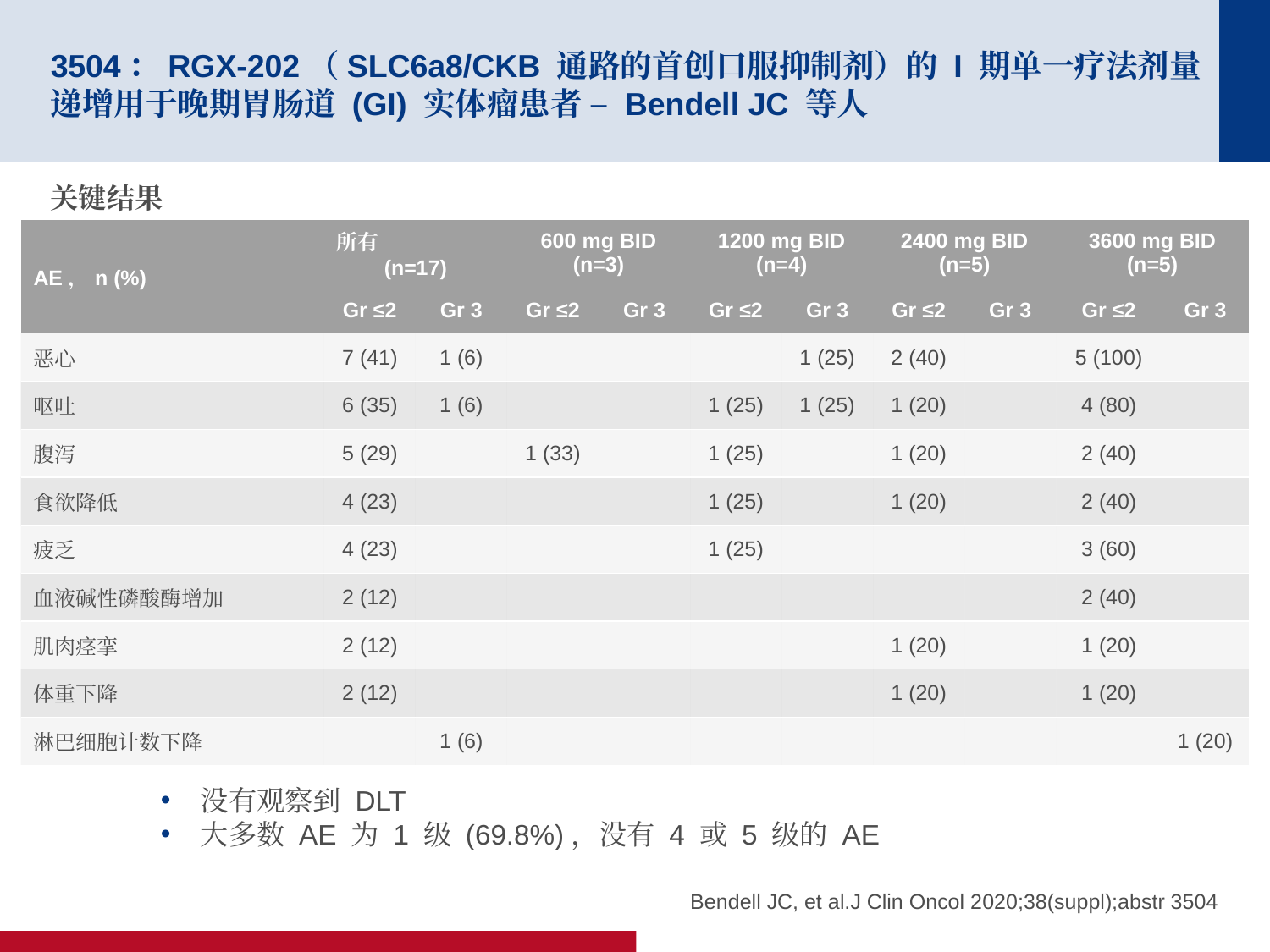

# 3504：RGX-202（SLC6a8/CKB 通路的首创口服抑制剂）的 I 期单一疗法剂量递增用于晚期胃肠道 (GI) 实体瘤患者 – Bendell JC 等人
关键结果
| AE，n (%) | 所有 (n=17) |  | 600 mg BID (n=3) |  | 1200 mg BID (n=4) |  | 2400 mg BID (n=5) |  | 3600 mg BID (n=5) |  |
| --- | --- | --- | --- | --- | --- | --- | --- | --- | --- | --- |
|  | Gr ≤2 | Gr 3 | Gr ≤2 | Gr 3 | Gr ≤2 | Gr 3 | Gr ≤2 | Gr 3 | Gr ≤2 | Gr 3 |
| 恶心 | 7 (41) | 1 (6) |  |  |  | 1 (25) | 2 (40) |  | 5 (100) |  |
| 呕吐 | 6 (35) | 1 (6) |  |  | 1 (25) | 1 (25) | 1 (20) |  | 4 (80) |  |
| 腹泻 | 5 (29) |  | 1 (33) |  | 1 (25) |  | 1 (20) |  | 2 (40) |  |
| 食欲降低 | 4 (23) |  |  |  | 1 (25) |  | 1 (20) |  | 2 (40) |  |
| 疲乏 | 4 (23) |  |  |  | 1 (25) |  |  |  | 3 (60) |  |
| 血液碱性磷酸酶增加 | 2 (12) |  |  |  |  |  |  |  | 2 (40) |  |
| 肌肉痉挛 | 2 (12) |  |  |  |  |  | 1 (20) |  | 1 (20) |  |
| 体重下降 | 2 (12) |  |  |  |  |  | 1 (20) |  | 1 (20) |  |
| 淋巴细胞计数下降 |  | 1 (6) |  |  |  |  |  |  |  | 1 (20) |
没有观察到 DLT
大多数 AE 为 1 级 (69.8%)，没有 4 或 5 级的 AE
Bendell JC, et al.J Clin Oncol 2020;38(suppl);abstr 3504